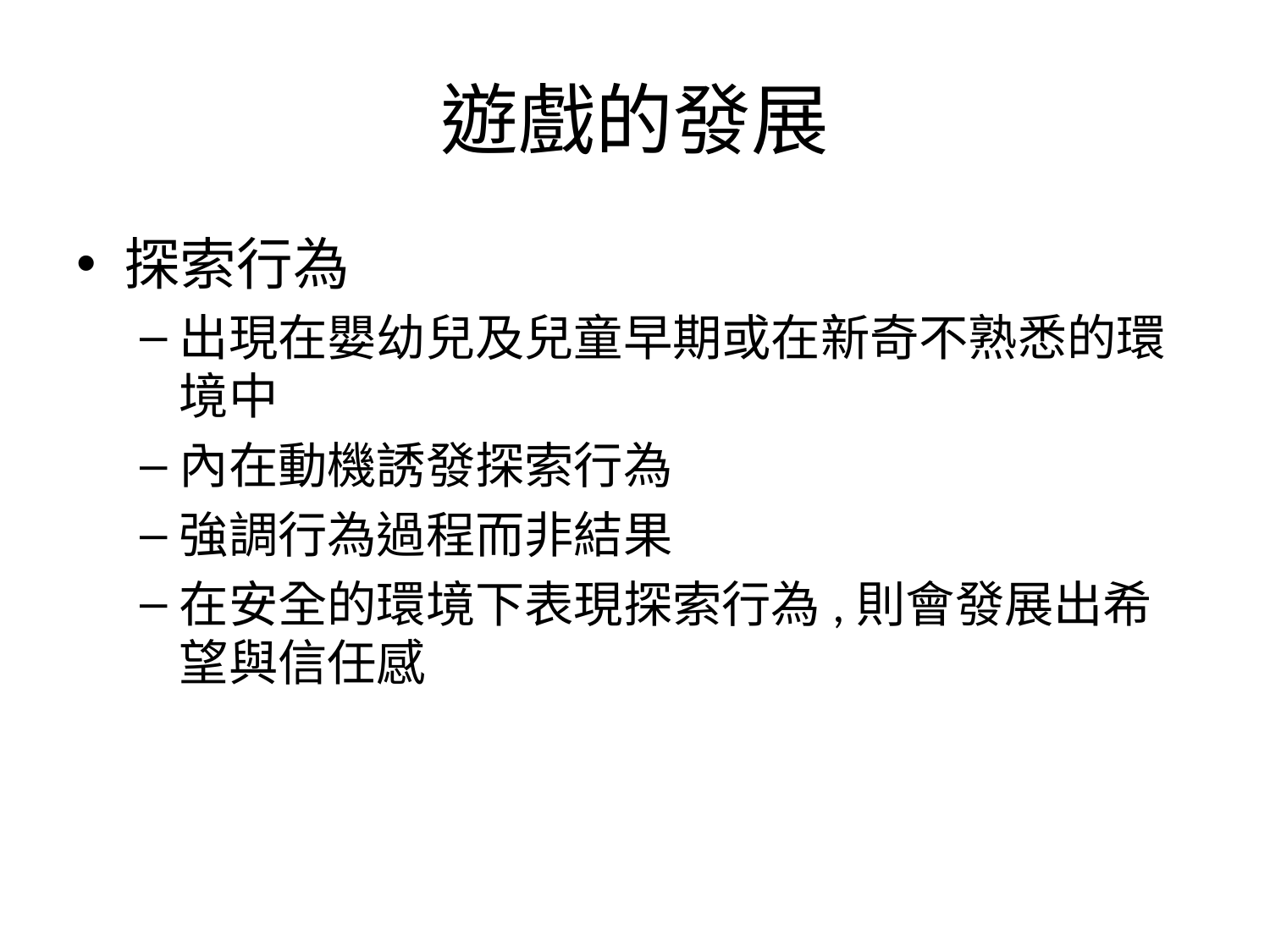

# 遊戲的發展
探索行為
出現在嬰幼兒及兒童早期或在新奇不熟悉的環境中
內在動機誘發探索行為
強調行為過程而非結果
在安全的環境下表現探索行為,則會發展出希望與信任感